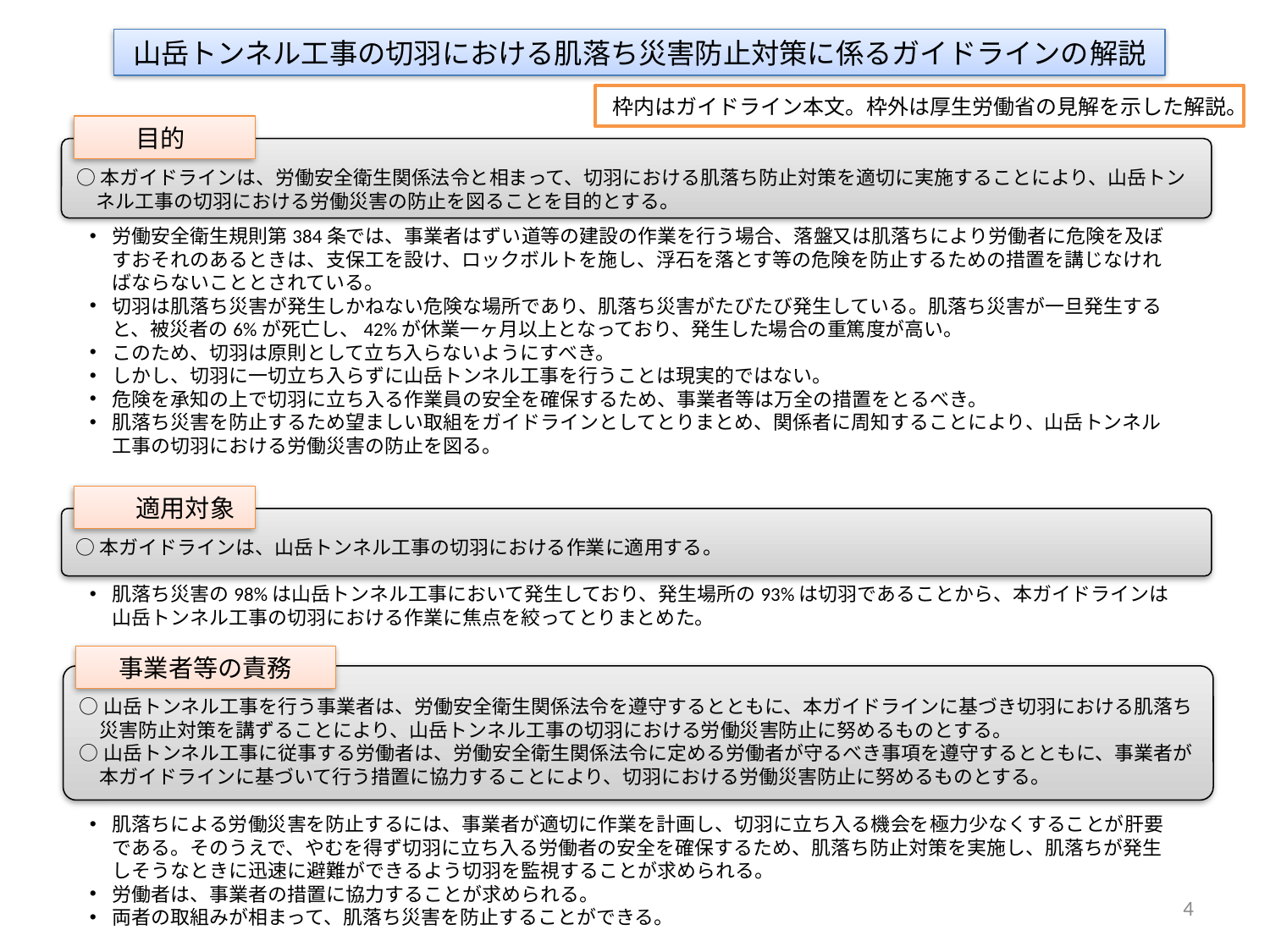

山岳トンネル工事の切羽における肌落ち災害防止対策に係るガイドラインの解説
枠内はガイドライン本文。枠外は厚生労働省の見解を示した解説。
　　目的
○本ガイドラインは、労働安全衛生関係法令と相まって、切羽における肌落ち防止対策を適切に実施することにより、山岳トンネル工事の切羽における労働災害の防止を図ることを目的とする。
労働安全衛生規則第384条では、事業者はずい道等の建設の作業を行う場合、落盤又は肌落ちにより労働者に危険を及ぼすおそれのあるときは、支保工を設け、ロックボルトを施し、浮石を落とす等の危険を防止するための措置を講じなければならないこととされている。
切羽は肌落ち災害が発生しかねない危険な場所であり、肌落ち災害がたびたび発生している。肌落ち災害が一旦発生すると、被災者の6%が死亡し、42%が休業一ヶ月以上となっており、発生した場合の重篤度が高い。
このため、切羽は原則として立ち入らないようにすべき。
しかし、切羽に一切立ち入らずに山岳トンネル工事を行うことは現実的ではない。
危険を承知の上で切羽に立ち入る作業員の安全を確保するため、事業者等は万全の措置をとるべき。
肌落ち災害を防止するため望ましい取組をガイドラインとしてとりまとめ、関係者に周知することにより、山岳トンネル工事の切羽における労働災害の防止を図る。
　　適用対象
○本ガイドラインは、山岳トンネル工事の切羽における作業に適用する。
肌落ち災害の98%は山岳トンネル工事において発生しており、発生場所の93%は切羽であることから、本ガイドラインは山岳トンネル工事の切羽における作業に焦点を絞ってとりまとめた。

事業者等の責務
○山岳トンネル工事を行う事業者は、労働安全衛生関係法令を遵守するとともに、本ガイドラインに基づき切羽における肌落ち災害防止対策を講ずることにより、山岳トンネル工事の切羽における労働災害防止に努めるものとする。
○山岳トンネル工事に従事する労働者は、労働安全衛生関係法令に定める労働者が守るべき事項を遵守するとともに、事業者が本ガイドラインに基づいて行う措置に協力することにより、切羽における労働災害防止に努めるものとする。
肌落ちによる労働災害を防止するには、事業者が適切に作業を計画し、切羽に立ち入る機会を極力少なくすることが肝要である。そのうえで、やむを得ず切羽に立ち入る労働者の安全を確保するため、肌落ち防止対策を実施し、肌落ちが発生しそうなときに迅速に避難ができるよう切羽を監視することが求められる。
労働者は、事業者の措置に協力することが求められる。
両者の取組みが相まって、肌落ち災害を防止することができる。

4